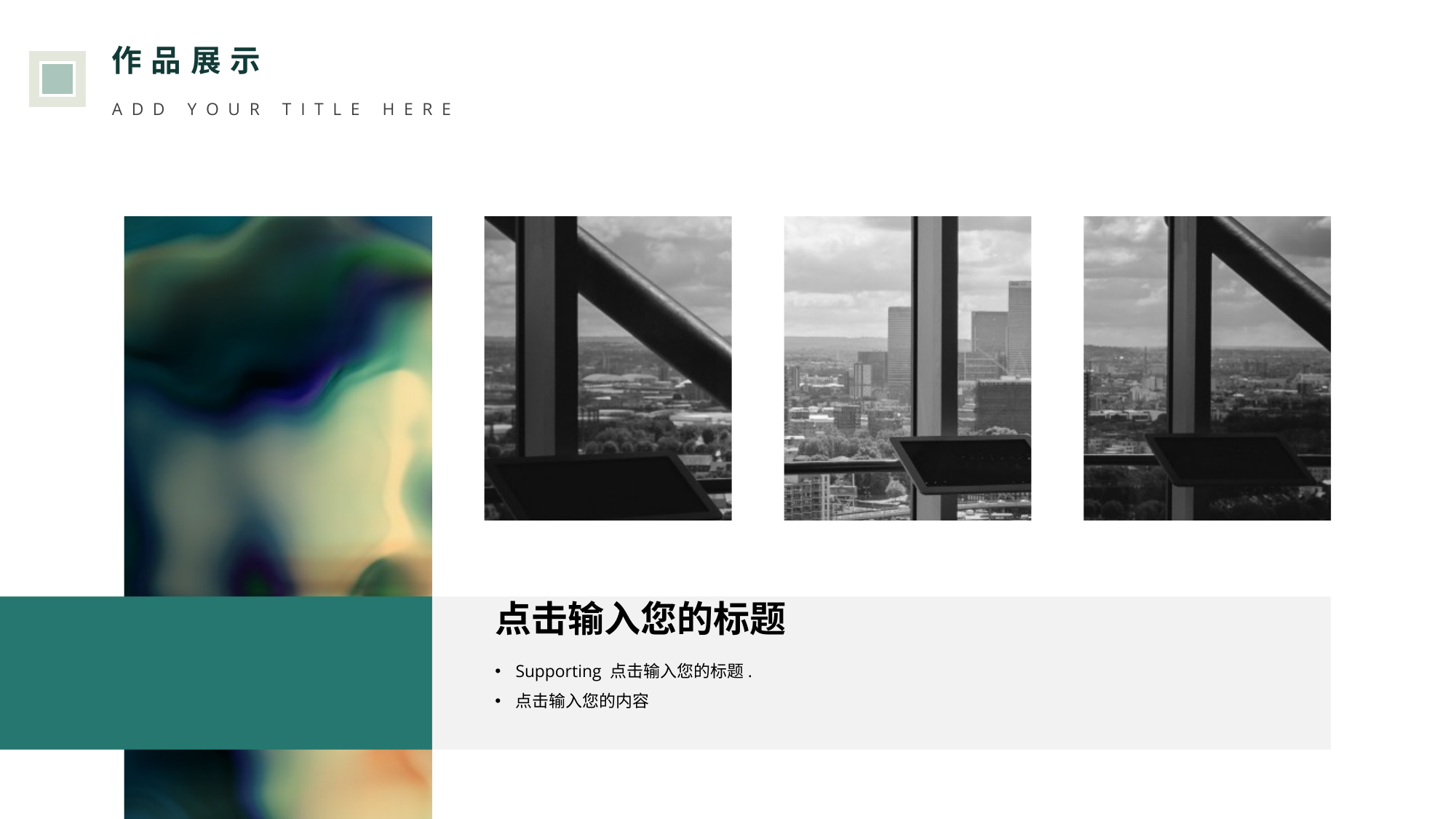

作品展示
ADD YOUR TITLE HERE

点击输入您的标题
Supporting 点击输入您的标题.
点击输入您的内容